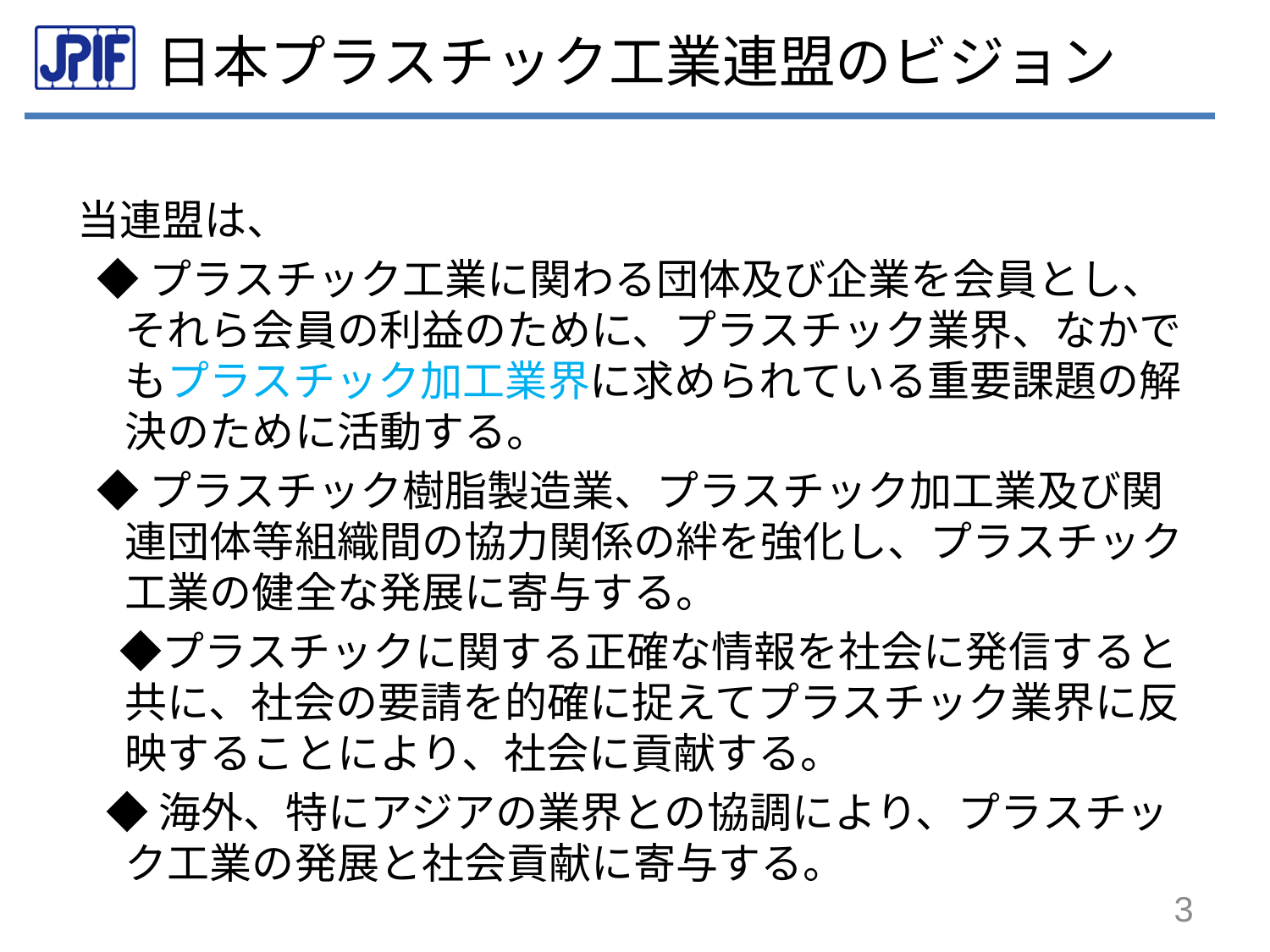

日本プラスチック工業連盟のビジョン
当連盟は、
  ◆プラスチック工業に関わる団体及び企業を会員とし、それら会員の利益のために、プラスチック業界、なかでもプラスチック加工業界に求められている重要課題の解決のために活動する。
  ◆プラスチック樹脂製造業、プラスチック加工業及び関連団体等組織間の協力関係の絆を強化し、プラスチック工業の健全な発展に寄与する。
　◆プラスチックに関する正確な情報を社会に発信すると共に、社会の要請を的確に捉えてプラスチック業界に反映することにより、社会に貢献する。
   ◆海外、特にアジアの業界との協調により、プラスチック工業の発展と社会貢献に寄与する。
3